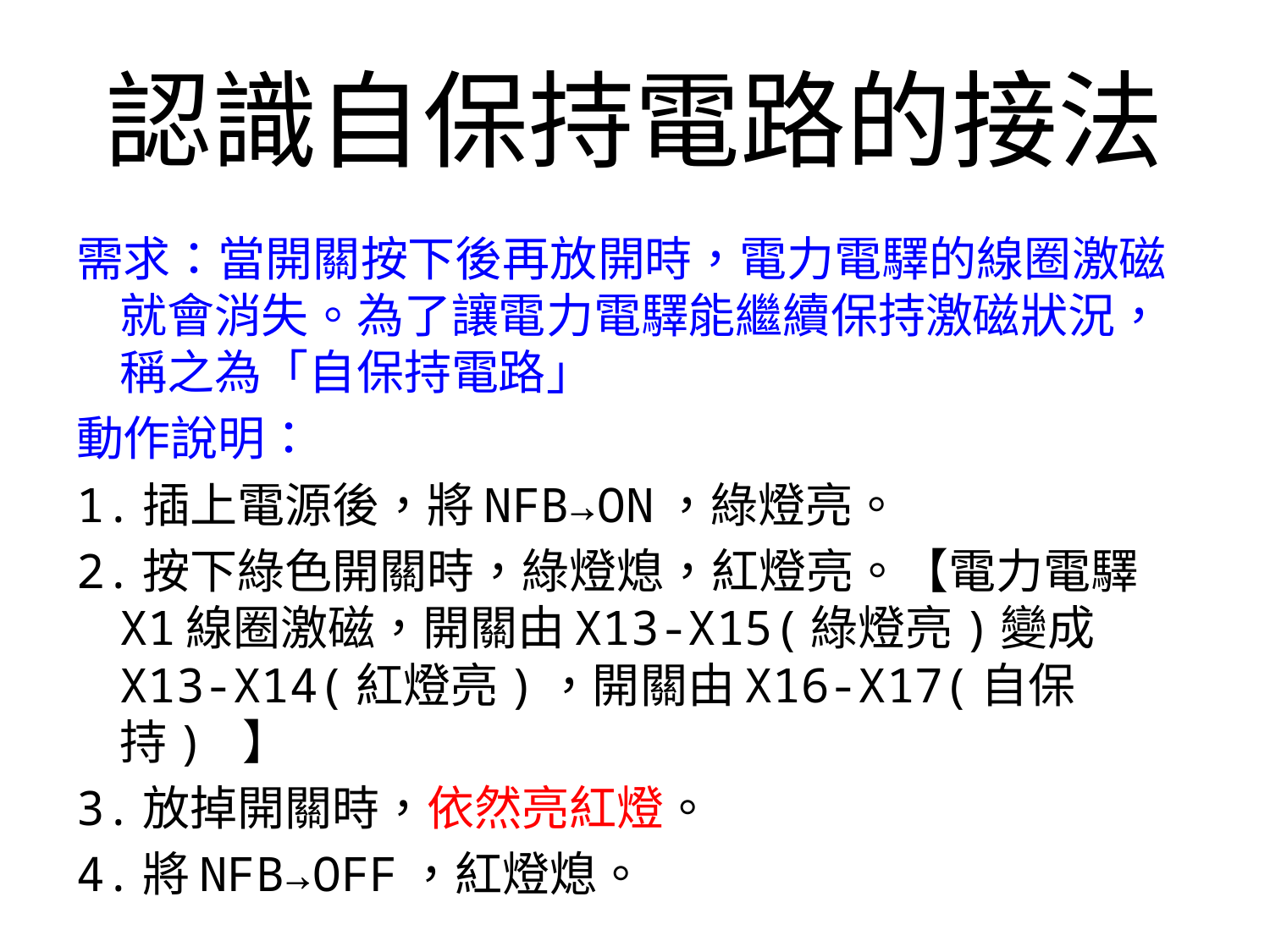

# 認識自保持電路的接法
需求：當開關按下後再放開時，電力電驛的線圈激磁就會消失。為了讓電力電驛能繼續保持激磁狀況，稱之為「自保持電路」
動作說明：
1.插上電源後，將NFB→ON，綠燈亮。
2.按下綠色開關時，綠燈熄，紅燈亮。【電力電驛X1線圈激磁，開關由X13-X15(綠燈亮)變成X13-X14(紅燈亮)，開關由X16-X17(自保持) 】
3.放掉開關時，依然亮紅燈。
4.將NFB→OFF，紅燈熄。